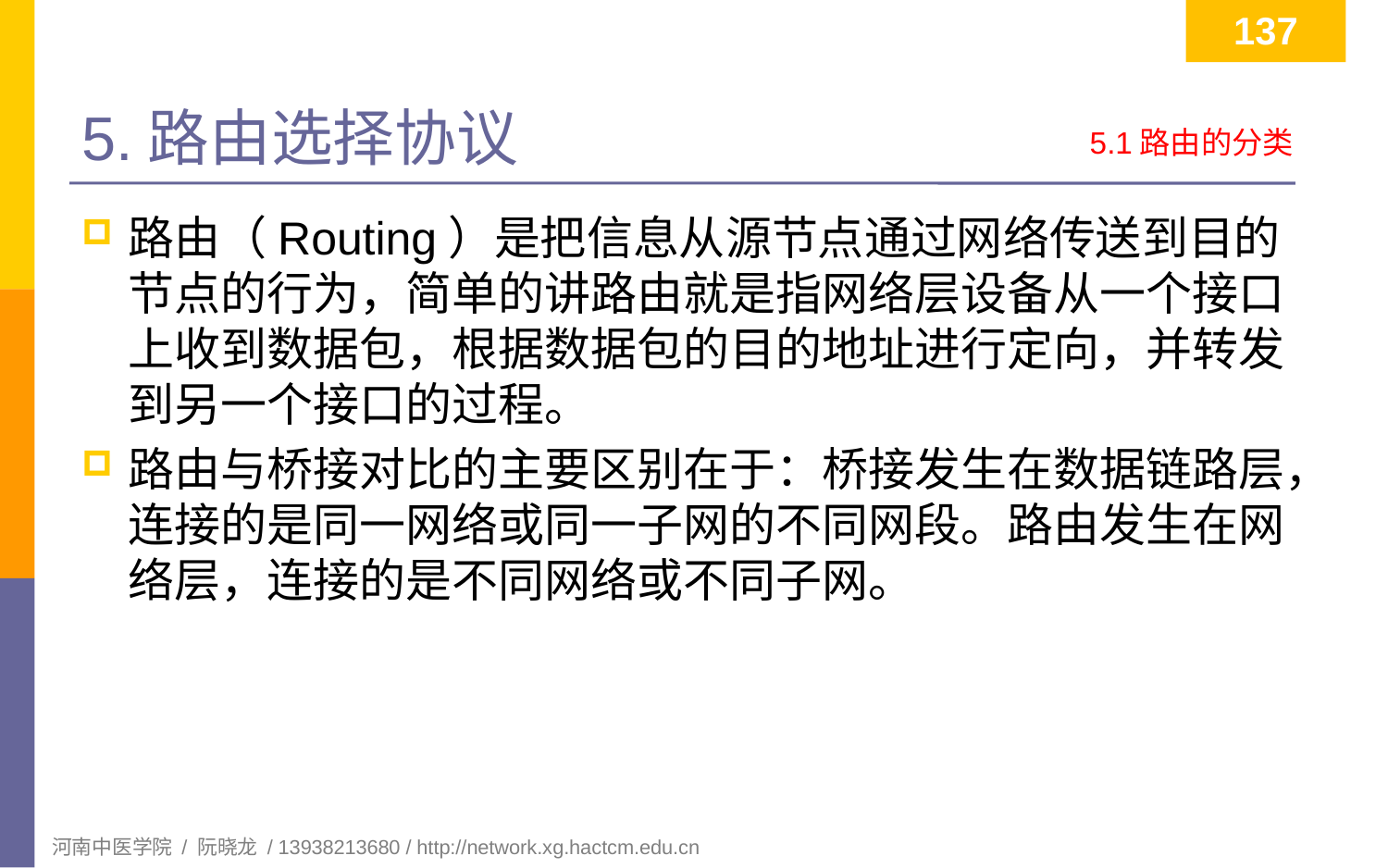

137
# 5.路由选择协议
5.1路由的分类
路由（Routing）是把信息从源节点通过网络传送到目的节点的行为，简单的讲路由就是指网络层设备从一个接口上收到数据包，根据数据包的目的地址进行定向，并转发到另一个接口的过程。
路由与桥接对比的主要区别在于：桥接发生在数据链路层，连接的是同一网络或同一子网的不同网段。路由发生在网络层，连接的是不同网络或不同子网。